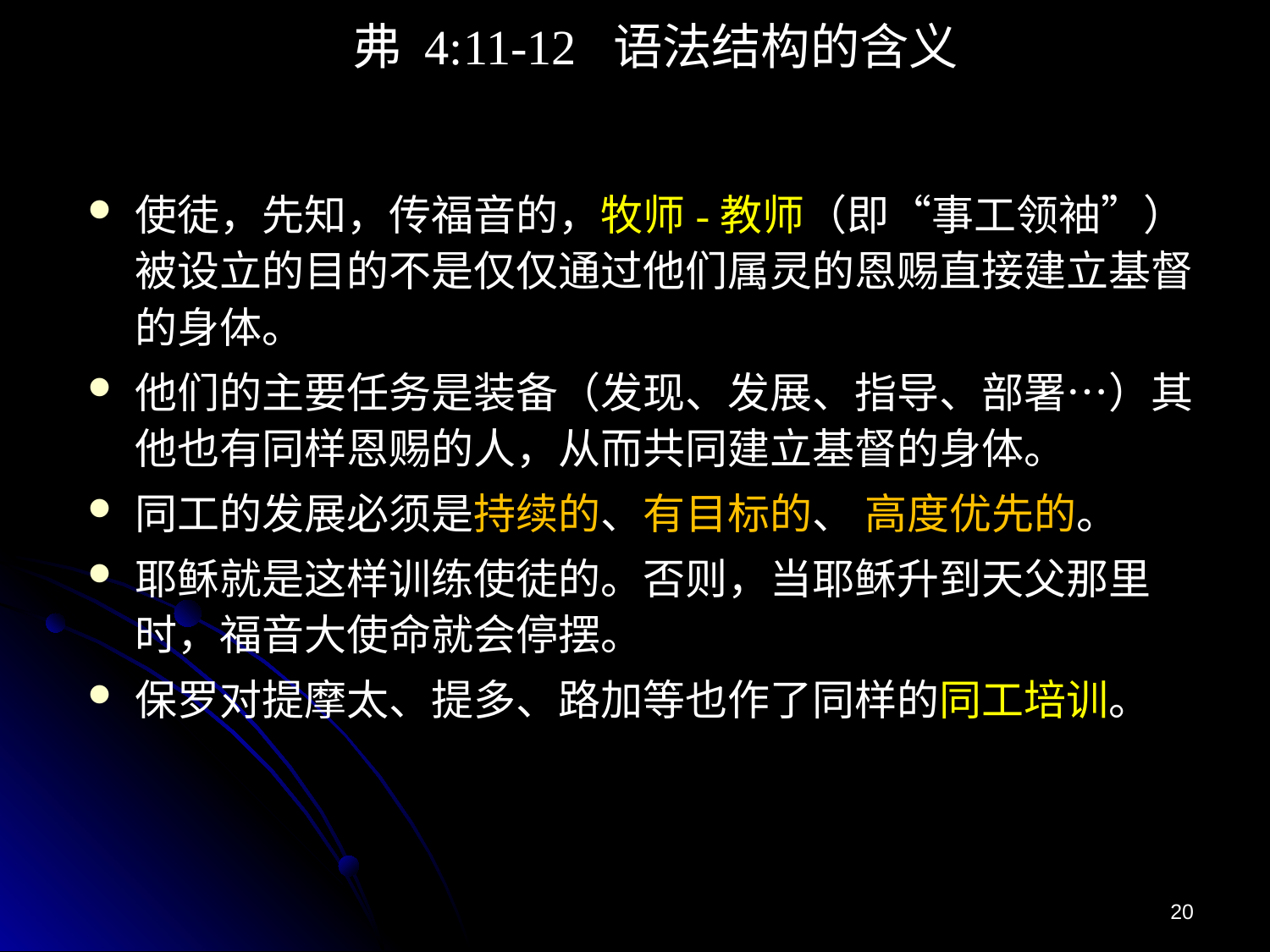

弗 4:11-12  语法结构的含义
使徒，先知，传福音的，牧师-教师（即“事工领袖”）被设立的目的不是仅仅通过他们属灵的恩赐直接建立基督的身体。
他们的主要任务是装备（发现、发展、指导、部署…）其他也有同样恩赐的人，从而共同建立基督的身体。
同工的发展必须是持续的、有目标的、 高度优先的。
耶稣就是这样训练使徒的。否则，当耶稣升到天父那里时，福音大使命就会停摆。
保罗对提摩太、提多、路加等也作了同样的同工培训。
20